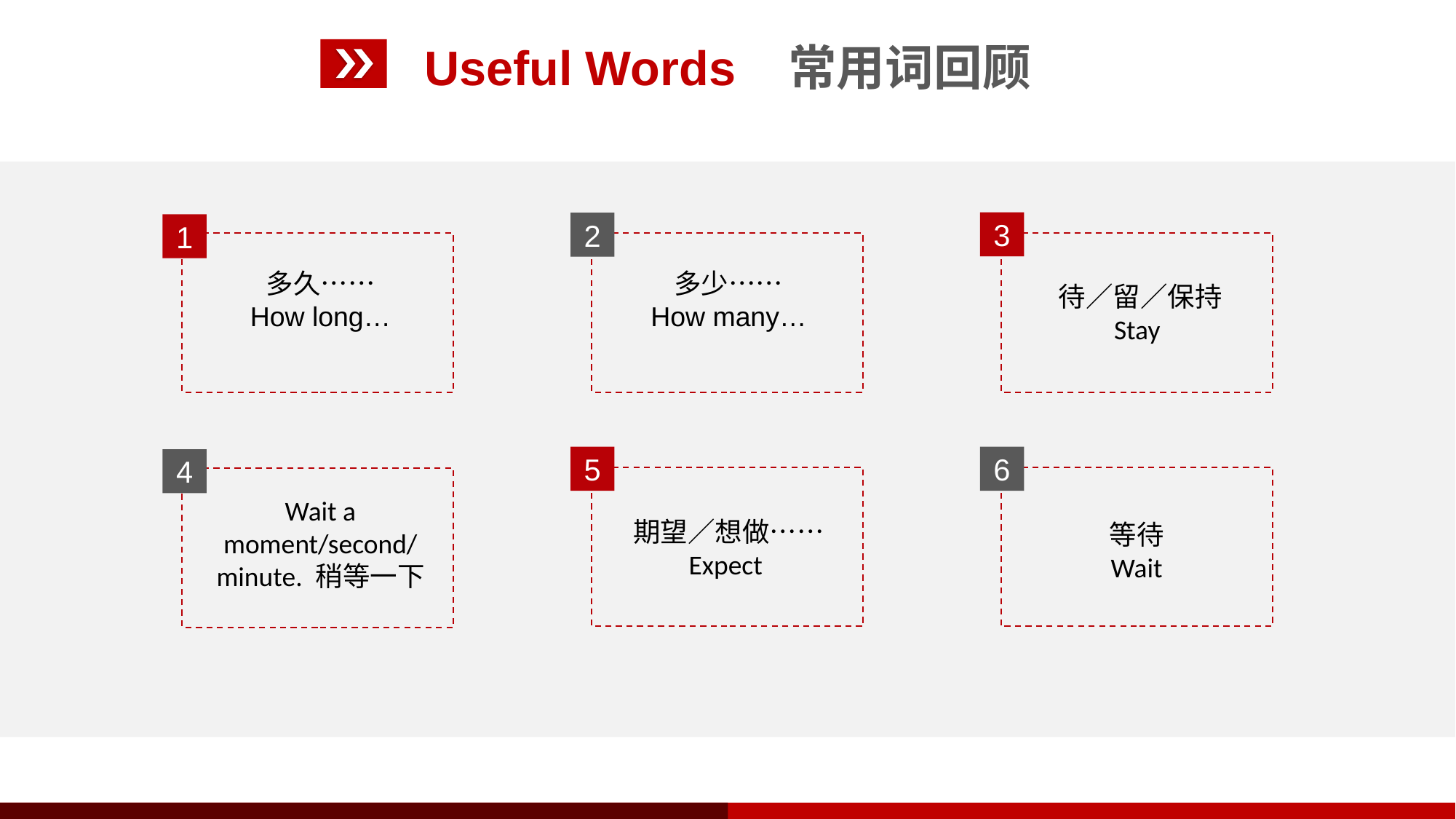

Useful Words   常用词回顾

3
2
1

多久……
How long…
多少……
How many…
待／留／保持
Stay
5
6
4

Wait a moment/second/minute. 稍等一下
期望／想做……
Expect
等待
Wait